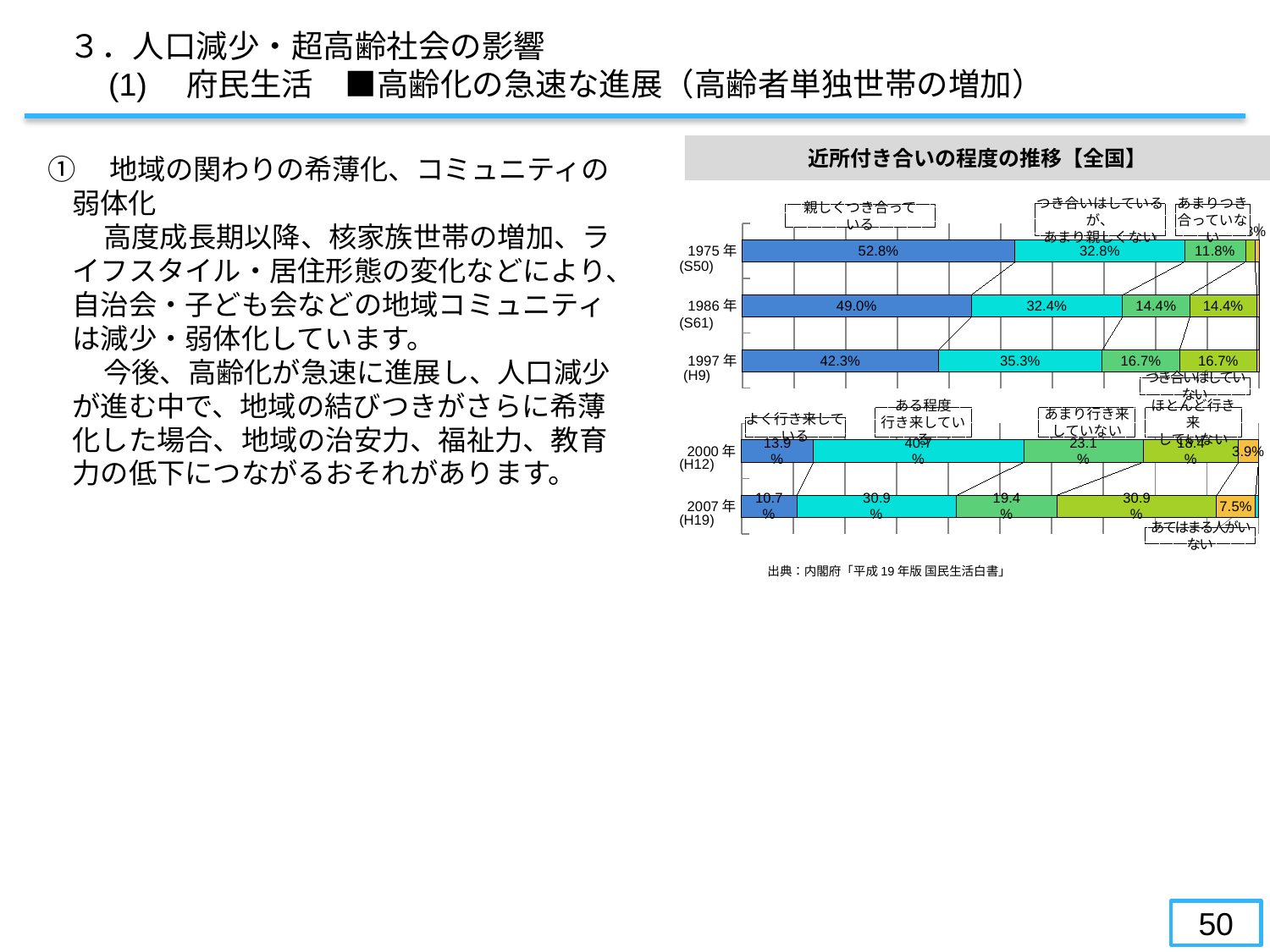

３．人口減少・超高齢社会の影響
　　(1)　府民生活　■高齢化の急速な進展（高齢者単独世帯の増加）
近所付き合いの程度の推移【全国】
①　地域の関わりの希薄化、コミュニティの弱体化
　　高度成長期以降、核家族世帯の増加、ライフスタイル・居住形態の変化などにより、自治会・子ども会などの地域コミュニティは減少・弱体化しています。
　　今後、高齢化が急速に進展し、人口減少が進む中で、地域の結びつきがさらに希薄化した場合、地域の治安力、福祉力、教育力の低下につながるおそれがあります。
つき合いはしているが、
あまり親しくない
あまりつき
合っていない
親しくつき合っている

### Chart

| Category | 親しくつき合っている | つき合いはしているが、あまり親しくない | あまりつき合っていない | つき合いはしていない | わからない |
|---|---|---|---|---|---|
| 1975年 | 0.528 | 0.328 | 0.118 | 0.018 | 0.008 |
| 1986年 | 0.49 | 0.324 | 0.144 | 0.144 | 0.004 |
| 1997年 | 0.423 | 0.353 | 0.167 | 0.167 | 0.004 |
(S50)

(S61)

 (H9)
つき合いはしていない
ある程度
行き来している
あまり行き来
していない
ほとんど行き来
していない

### Chart

| Category | よく行き来している | ある程度行き来している | あまり行き来していない | ほとんど行き来していない | あてはまる人がいない | 無回答 |
|---|---|---|---|---|---|---|
| 2000年 | 0.139 | 0.407 | 0.231 | 0.184 | 0.039 | 0.0 |
| 2007年 | 0.107 | 0.309 | 0.194 | 0.309 | 0.075 | 0.006 |
よく行き来している
(H12)

(H19)

あてはまる人がいない
出典：内閣府「平成19年版 国民生活白書」
50